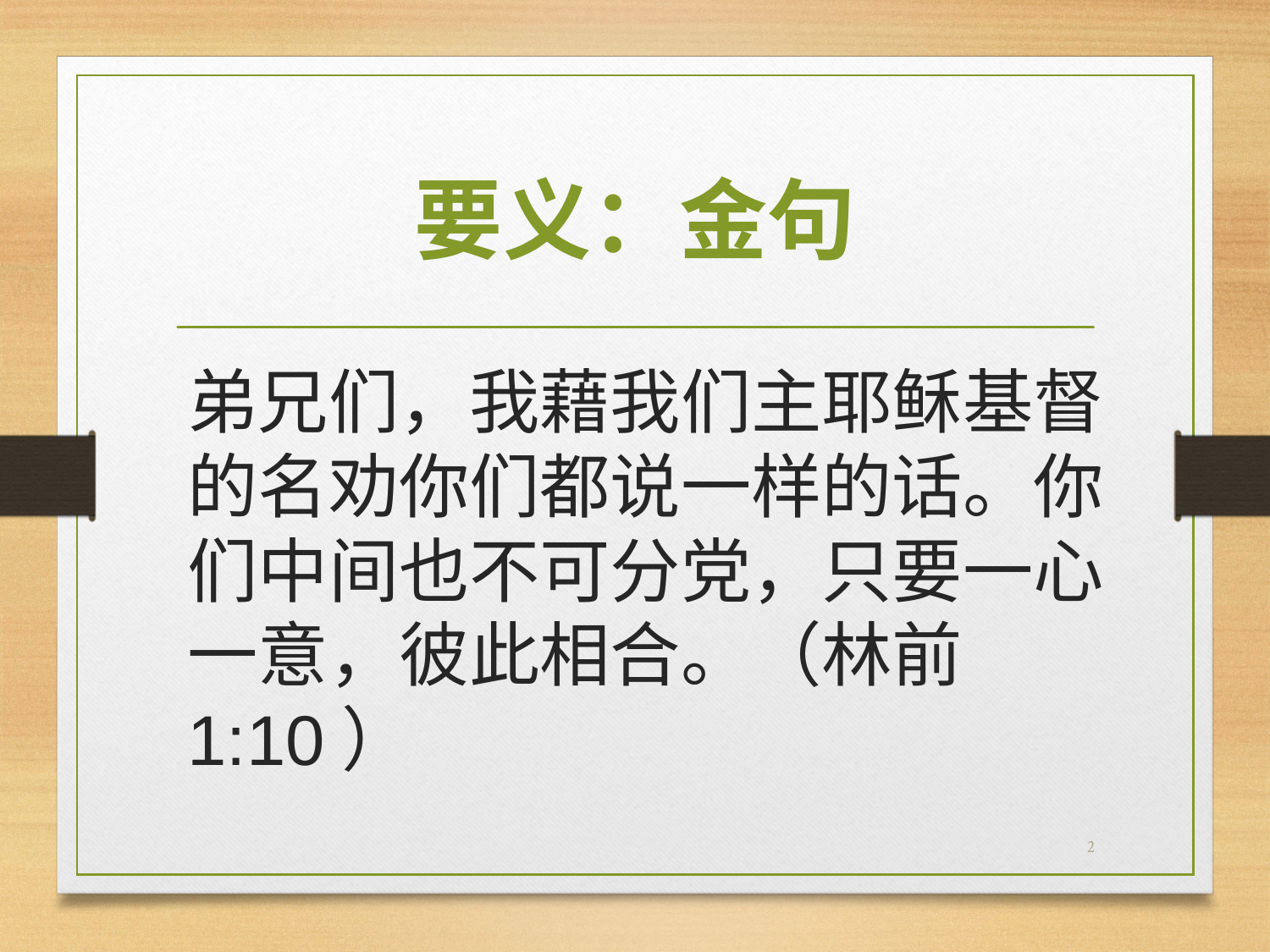

# 要义：金句
弟兄们，我藉我们主耶稣基督的名劝你们都说一样的话。你们中间也不可分党，只要一心一意，彼此相合。（林前1:10）
2